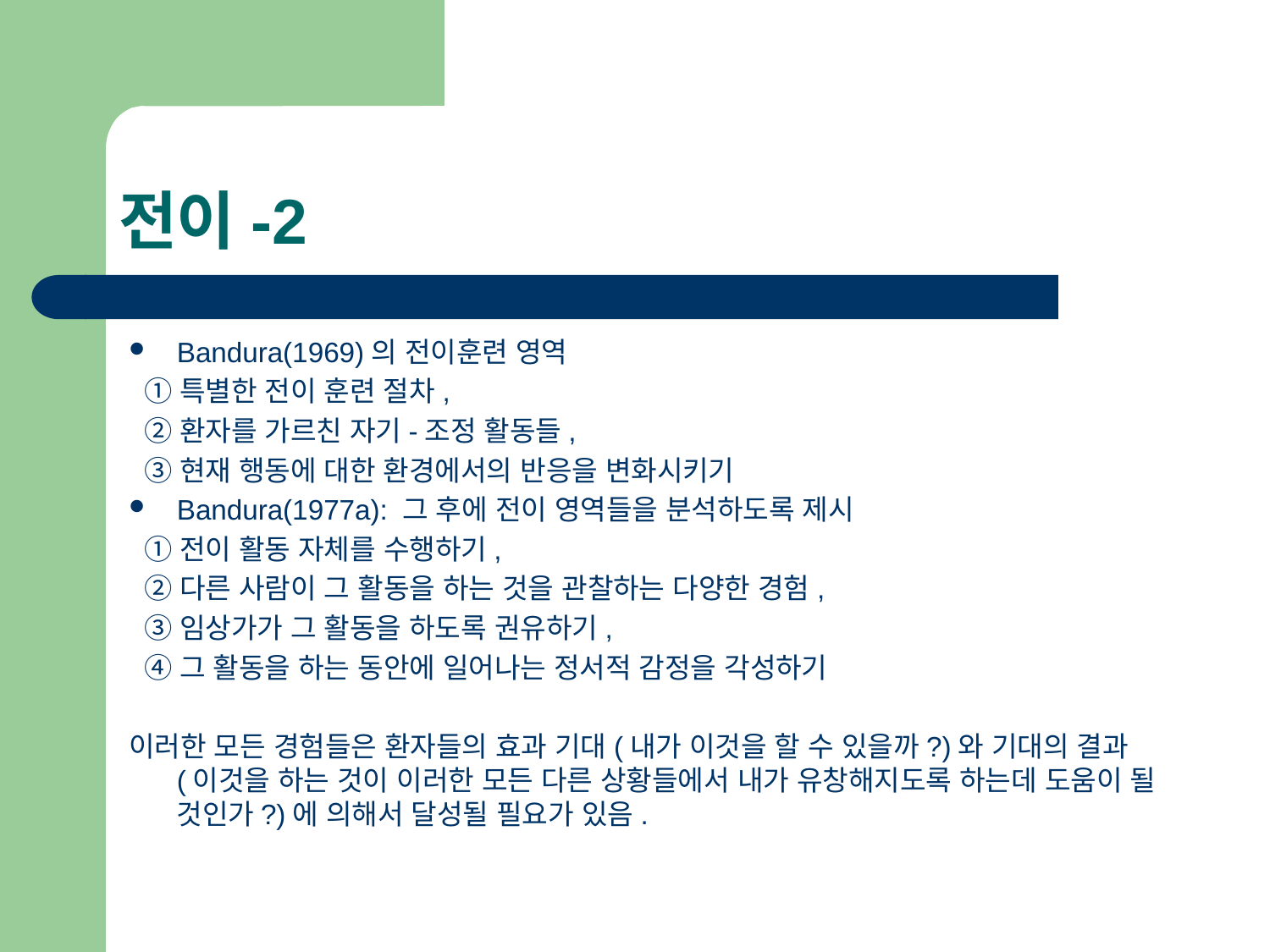

# 전이-2
Bandura(1969)의 전이훈련 영역
  ①특별한 전이 훈련 절차,
  ②환자를 가르친 자기-조정 활동들,
  ③현재 행동에 대한 환경에서의 반응을 변화시키기
Bandura(1977a): 그 후에 전이 영역들을 분석하도록 제시
  ①전이 활동 자체를 수행하기,
  ②다른 사람이 그 활동을 하는 것을 관찰하는 다양한 경험,
  ③임상가가 그 활동을 하도록 권유하기,
  ④그 활동을 하는 동안에 일어나는 정서적 감정을 각성하기

이러한 모든 경험들은 환자들의 효과 기대(내가 이것을 할 수 있을까?)와 기대의 결과(이것을 하는 것이 이러한 모든 다른 상황들에서 내가 유창해지도록 하는데 도움이 될 것인가?)에 의해서 달성될 필요가 있음.